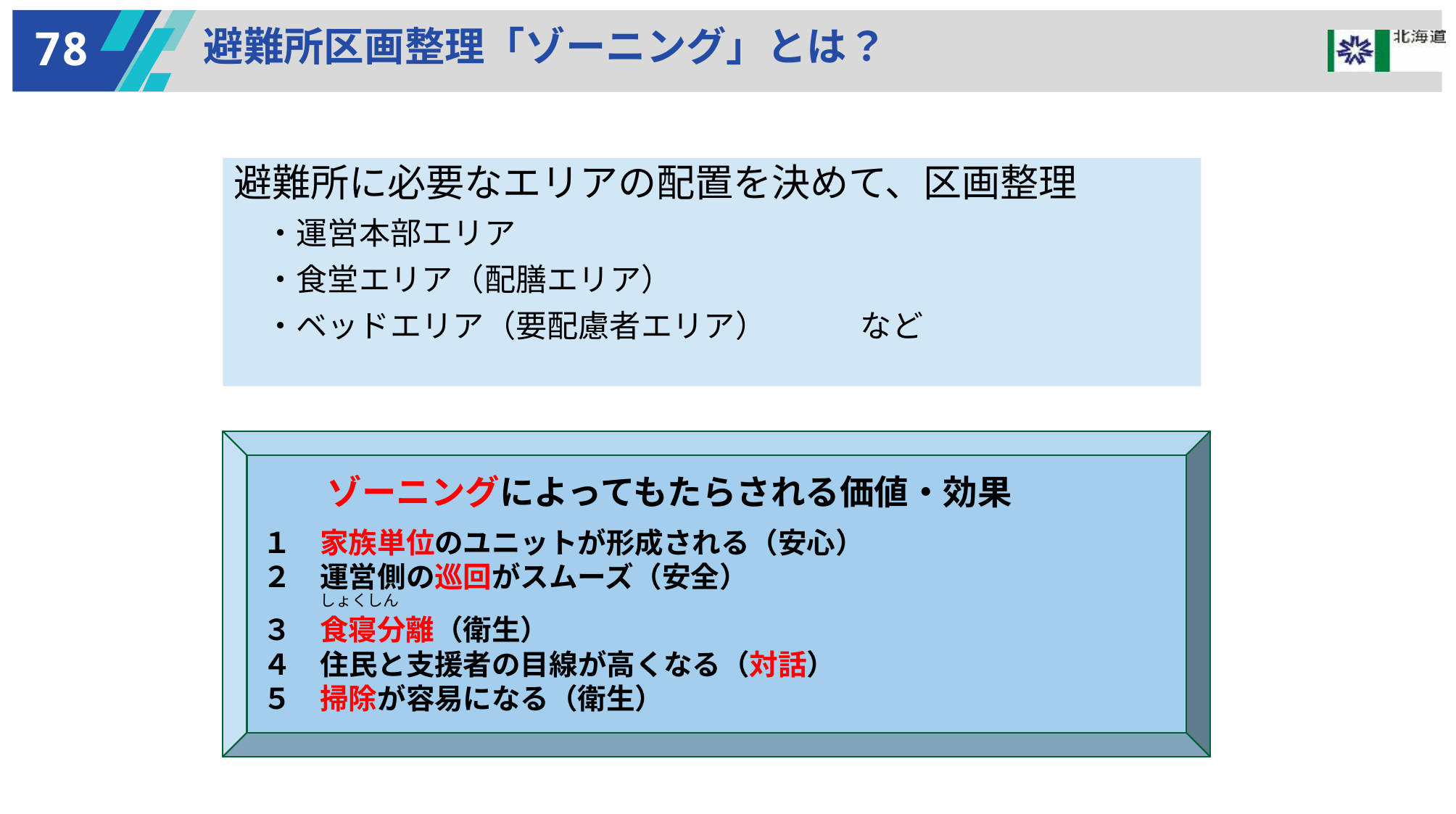

78
避難所区画整理「ゾーニング」とは？
避難所に必要なエリアの配置を決めて、区画整理
　・運営本部エリア
　・食堂エリア（配膳エリア）
　・ベッドエリア（要配慮者エリア）　　　など

ゾーニングによってもたらされる価値・効果

１　家族単位のユニットが形成される（安心）
２　運営側の巡回がスムーズ（安全）
　　しょくしん
３　食寝分離（衛生）
４　住民と支援者の目線が高くなる（対話）
５　掃除が容易になる（衛生）